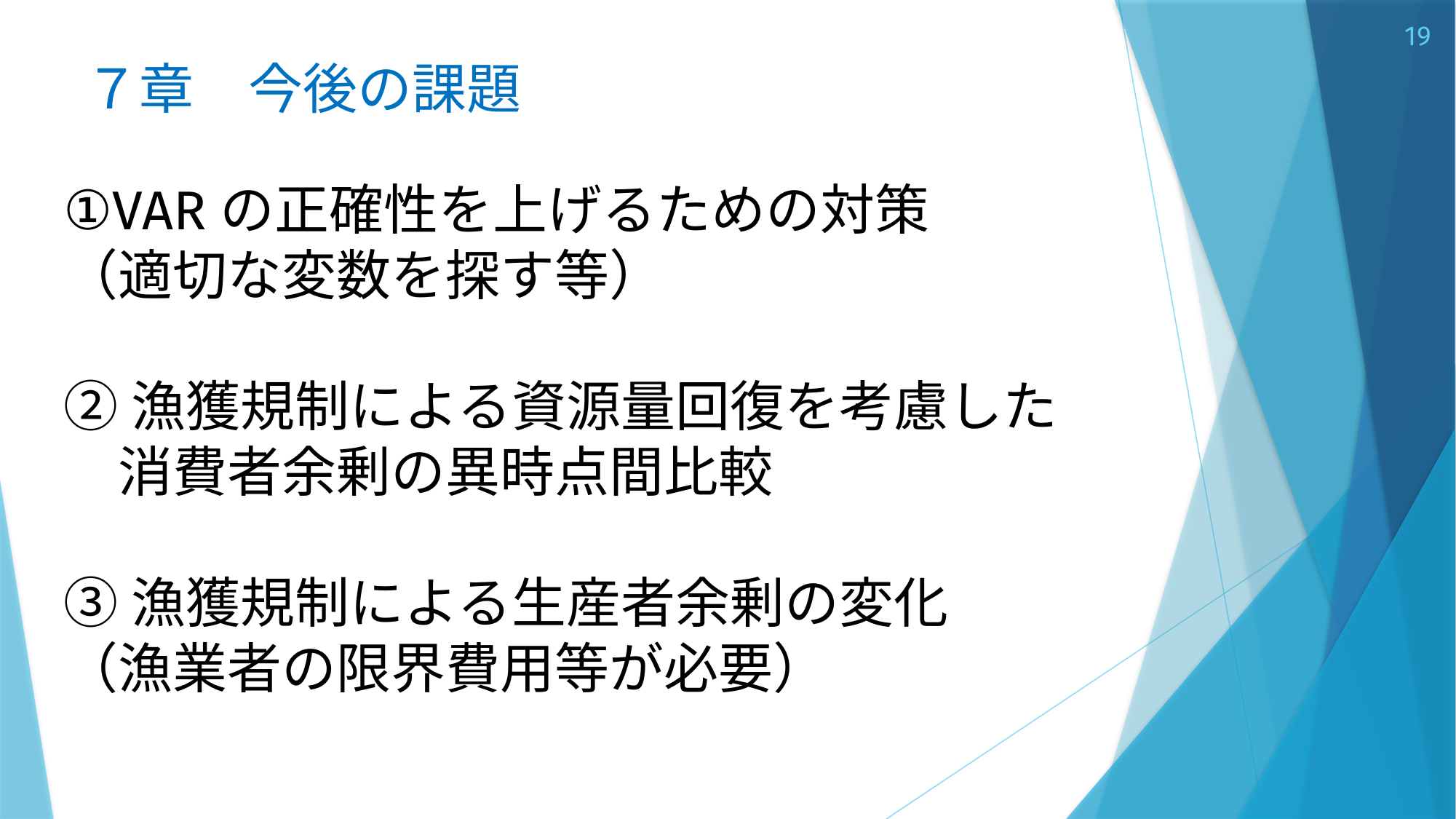

19
# ７章　今後の課題
①VARの正確性を上げるための対策
（適切な変数を探す等）

②漁獲規制による資源量回復を考慮した
　消費者余剰の異時点間比較

③漁獲規制による生産者余剰の変化
（漁業者の限界費用等が必要）